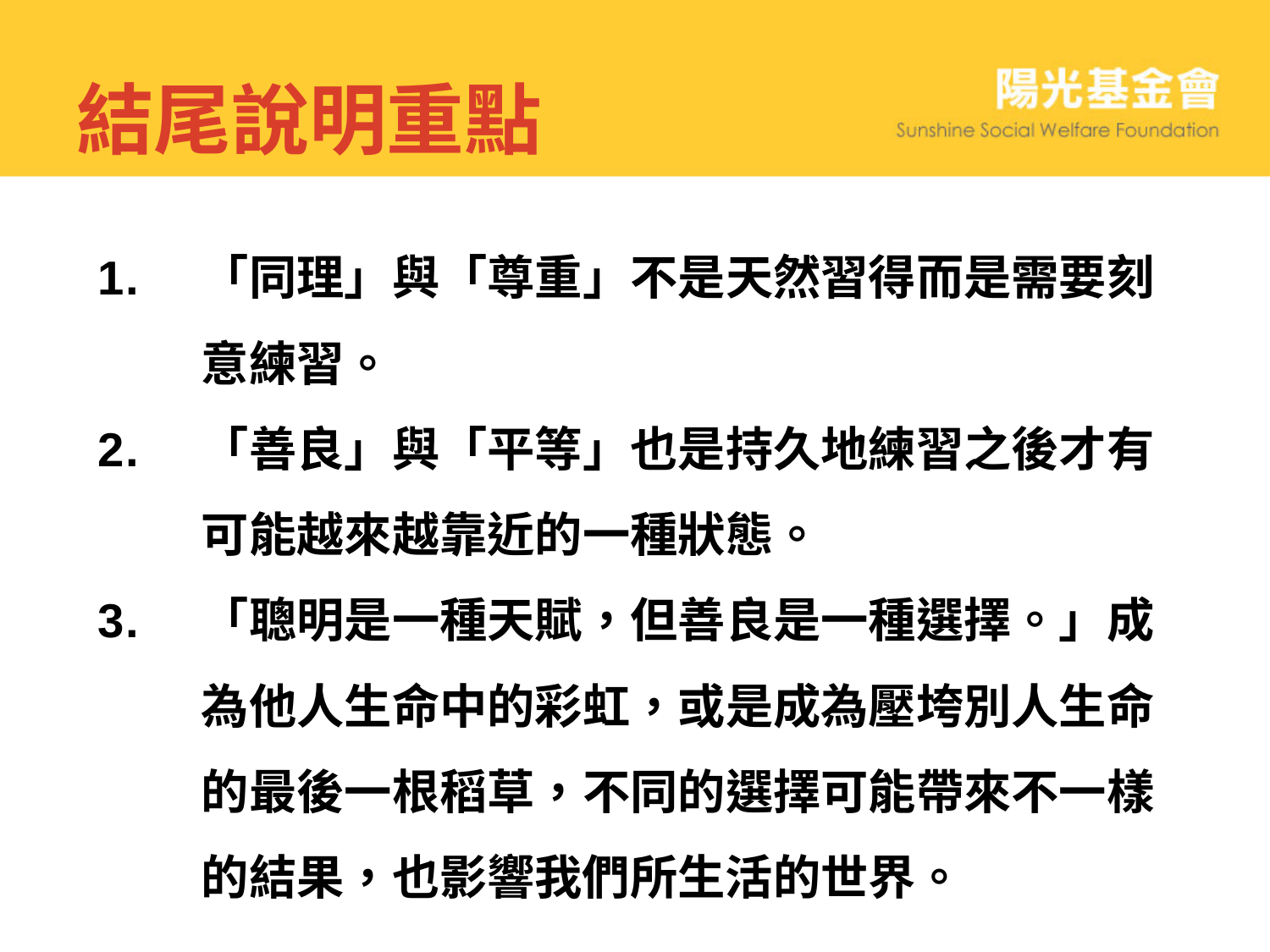

# 結尾說明重點
「同理」與「尊重」不是天然習得而是需要刻意練習。
「善良」與「平等」也是持久地練習之後才有可能越來越靠近的一種狀態。
「聰明是一種天賦，但善良是一種選擇。」成為他人生命中的彩虹，或是成為壓垮別人生命的最後一根稻草，不同的選擇可能帶來不一樣的結果，也影響我們所生活的世界。